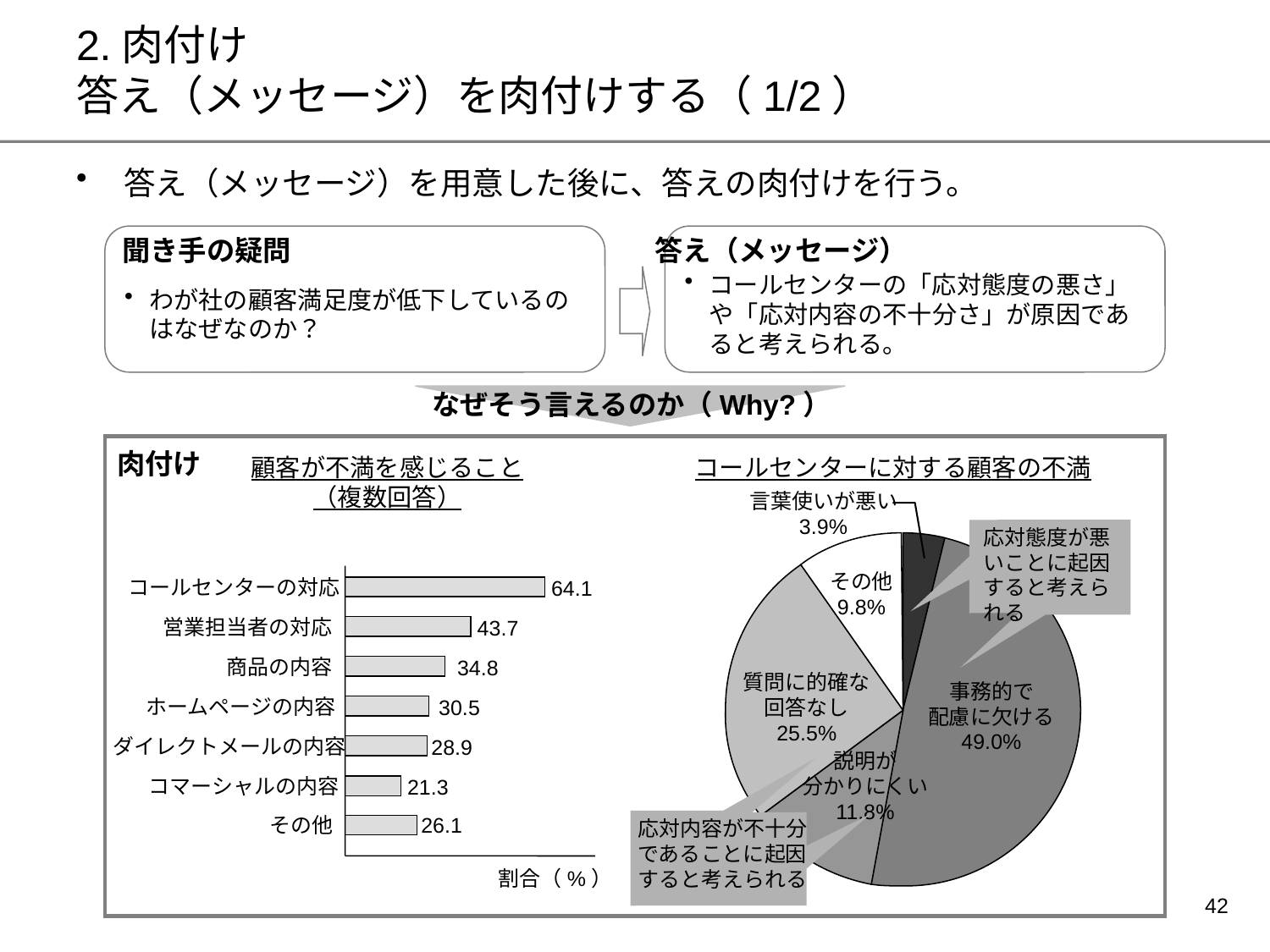

# 2.肉付け 答え（メッセージ）を肉付けする（1/2）
答え（メッセージ）を用意した後に、答えの肉付けを行う。

わが社の顧客満足度が低下しているのはなぜなのか？
聞き手の疑問

コールセンターの「応対態度の悪さ」や「応対内容の不十分さ」が原因であると考えられる。
答え（メッセージ）

なぜそう言えるのか（Why?）

肉付け
顧客が不満を感じること
（複数回答）
コールセンターに対する顧客の不満
言葉使いが悪い
3.9%

応対態度が悪いことに起因すると考えられる

コールセンターの対応
その他
9.8%
64.1

営業担当者の対応
43.7

商品の内容
34.8

質問に的確な
回答なし
25.5%
事務的で
配慮に欠ける
49.0%
ホームページの内容
30.5

ダイレクトメールの内容
28.9

説明が
分かりにくい
11.8%

コマーシャルの内容
21.3

その他
26.1
応対内容が不十分であることに起因すると考えられる

割合（%）
42